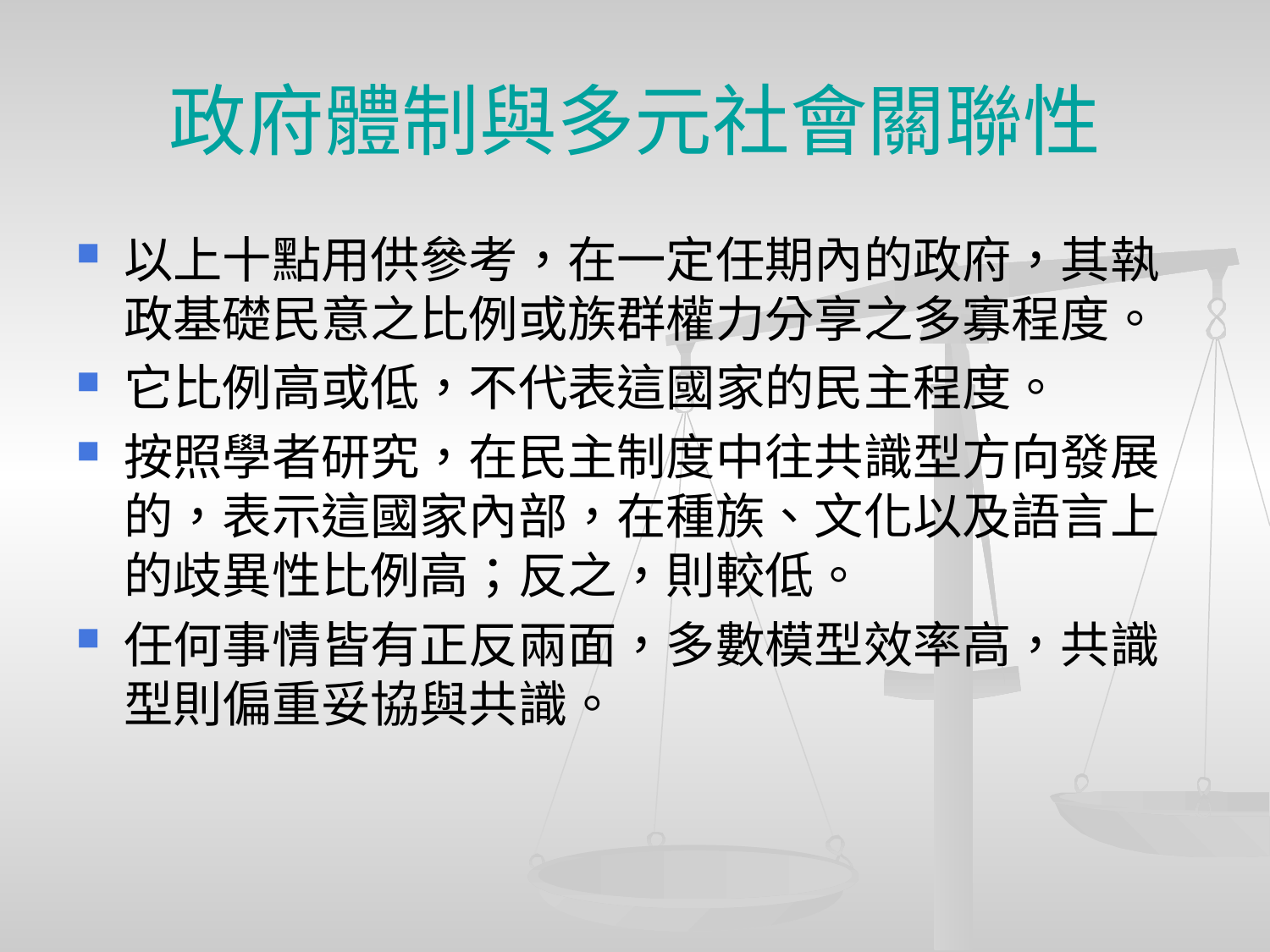

# 政府體制與多元社會關聯性
以上十點用供參考，在一定任期內的政府，其執政基礎民意之比例或族群權力分享之多寡程度。
它比例高或低，不代表這國家的民主程度。
按照學者研究，在民主制度中往共識型方向發展的，表示這國家內部，在種族、文化以及語言上的歧異性比例高；反之，則較低。
任何事情皆有正反兩面，多數模型效率高，共識型則偏重妥協與共識。